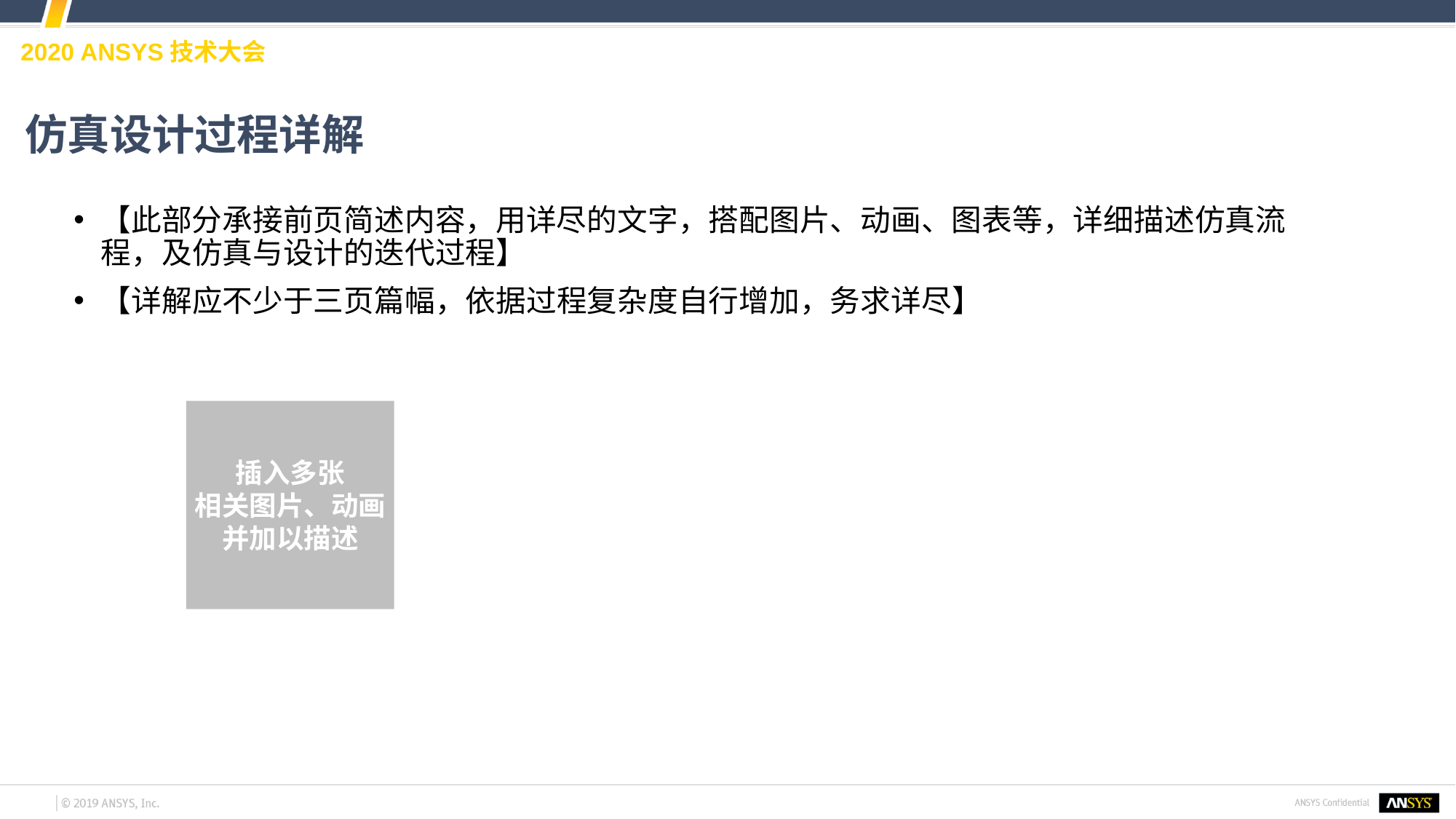

# 仿真设计过程详解
【此部分承接前页简述内容，用详尽的文字，搭配图片、动画、图表等，详细描述仿真流程，及仿真与设计的迭代过程】
【详解应不少于三页篇幅，依据过程复杂度自行增加，务求详尽】
插入多张
相关图片、动画
并加以描述